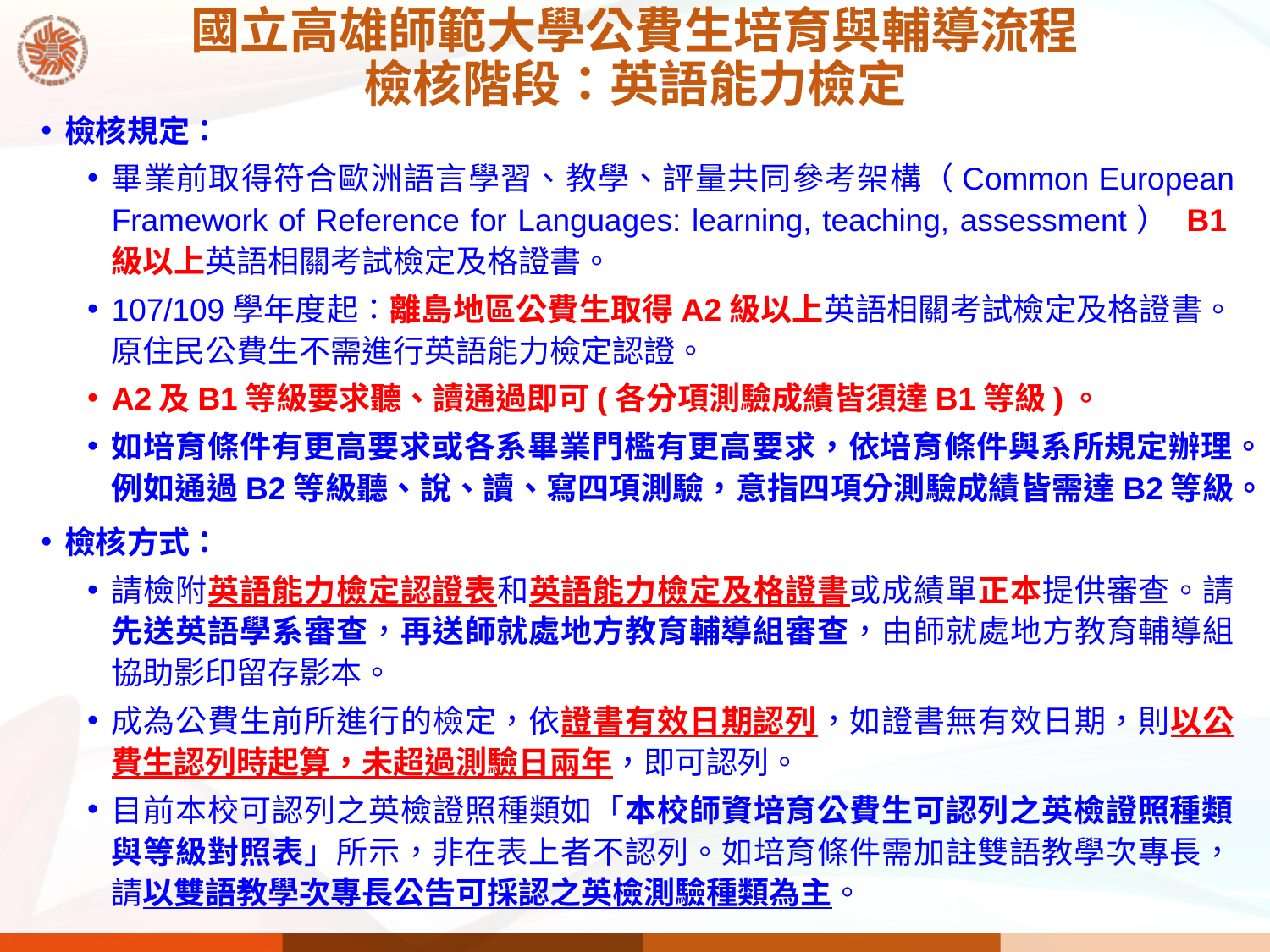

# 國立高雄師範大學公費生培育與輔導流程 檢核階段：英語能力檢定
檢核規定：
畢業前取得符合歐洲語言學習、教學、評量共同參考架構（Common European Framework of Reference for Languages: learning, teaching, assessment） B1級以上英語相關考試檢定及格證書。
107/109學年度起∶離島地區公費生取得A2級以上英語相關考試檢定及格證書。原住民公費生不需進行英語能力檢定認證。
A2及B1等級要求聽、讀通過即可(各分項測驗成績皆須達B1等級)。
如培育條件有更高要求或各系畢業門檻有更高要求，依培育條件與系所規定辦理。例如通過B2等級聽、說、讀、寫四項測驗，意指四項分測驗成績皆需達B2等級。
檢核方式：
請檢附英語能力檢定認證表和英語能力檢定及格證書或成績單正本提供審查。請先送英語學系審查，再送師就處地方教育輔導組審查，由師就處地方教育輔導組協助影印留存影本。
成為公費生前所進行的檢定，依證書有效日期認列，如證書無有效日期，則以公費生認列時起算，未超過測驗日兩年，即可認列。
目前本校可認列之英檢證照種類如「本校師資培育公費生可認列之英檢證照種類與等級對照表」所示，非在表上者不認列。如培育條件需加註雙語教學次專長，請以雙語教學次專長公告可採認之英檢測驗種類為主。